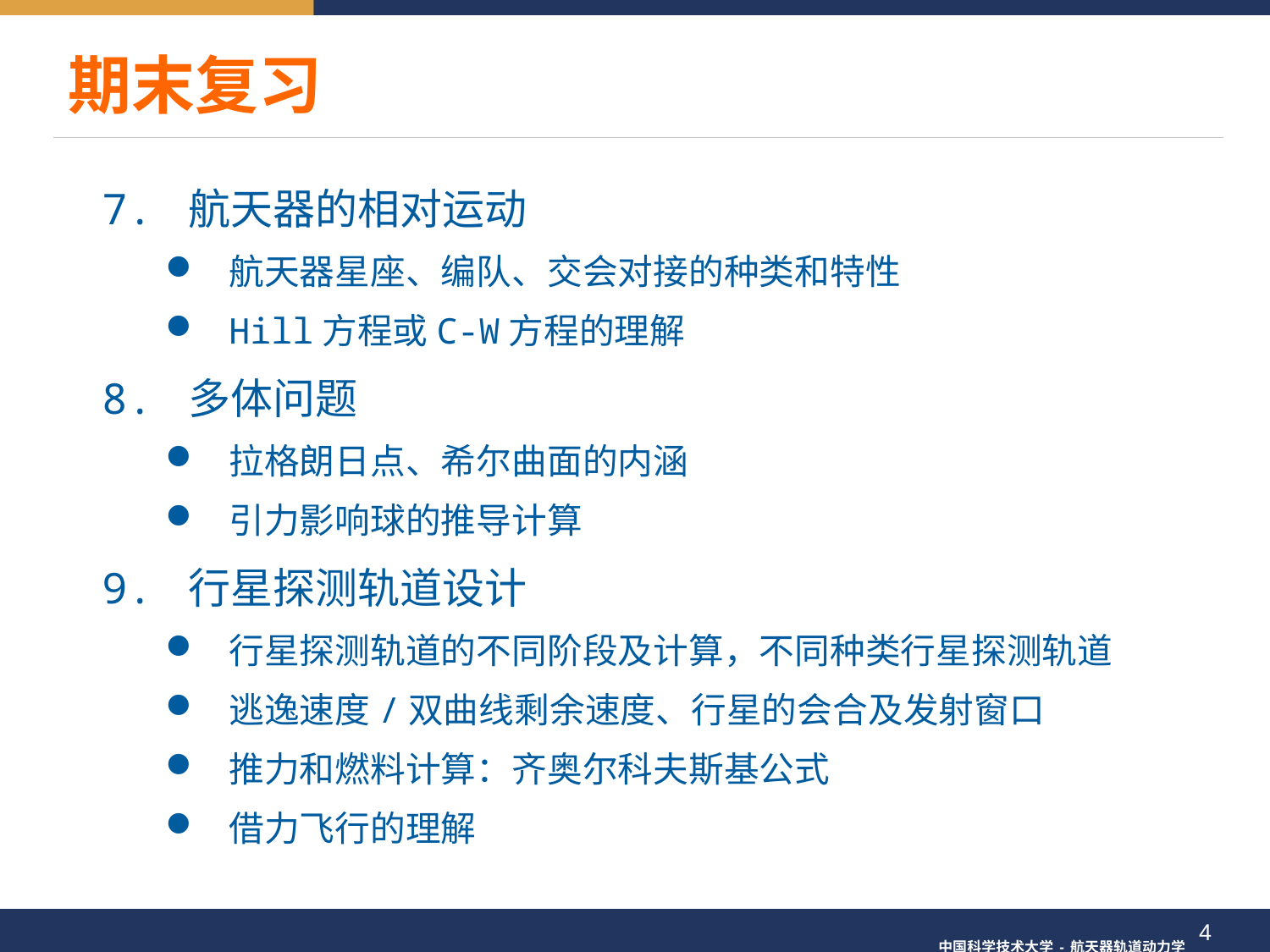

期末复习
7. 航天器的相对运动
航天器星座、编队、交会对接的种类和特性
Hill方程或C-W方程的理解
8. 多体问题
拉格朗日点、希尔曲面的内涵
引力影响球的推导计算
9. 行星探测轨道设计
行星探测轨道的不同阶段及计算，不同种类行星探测轨道
逃逸速度/双曲线剩余速度、行星的会合及发射窗口
推力和燃料计算：齐奥尔科夫斯基公式
借力飞行的理解